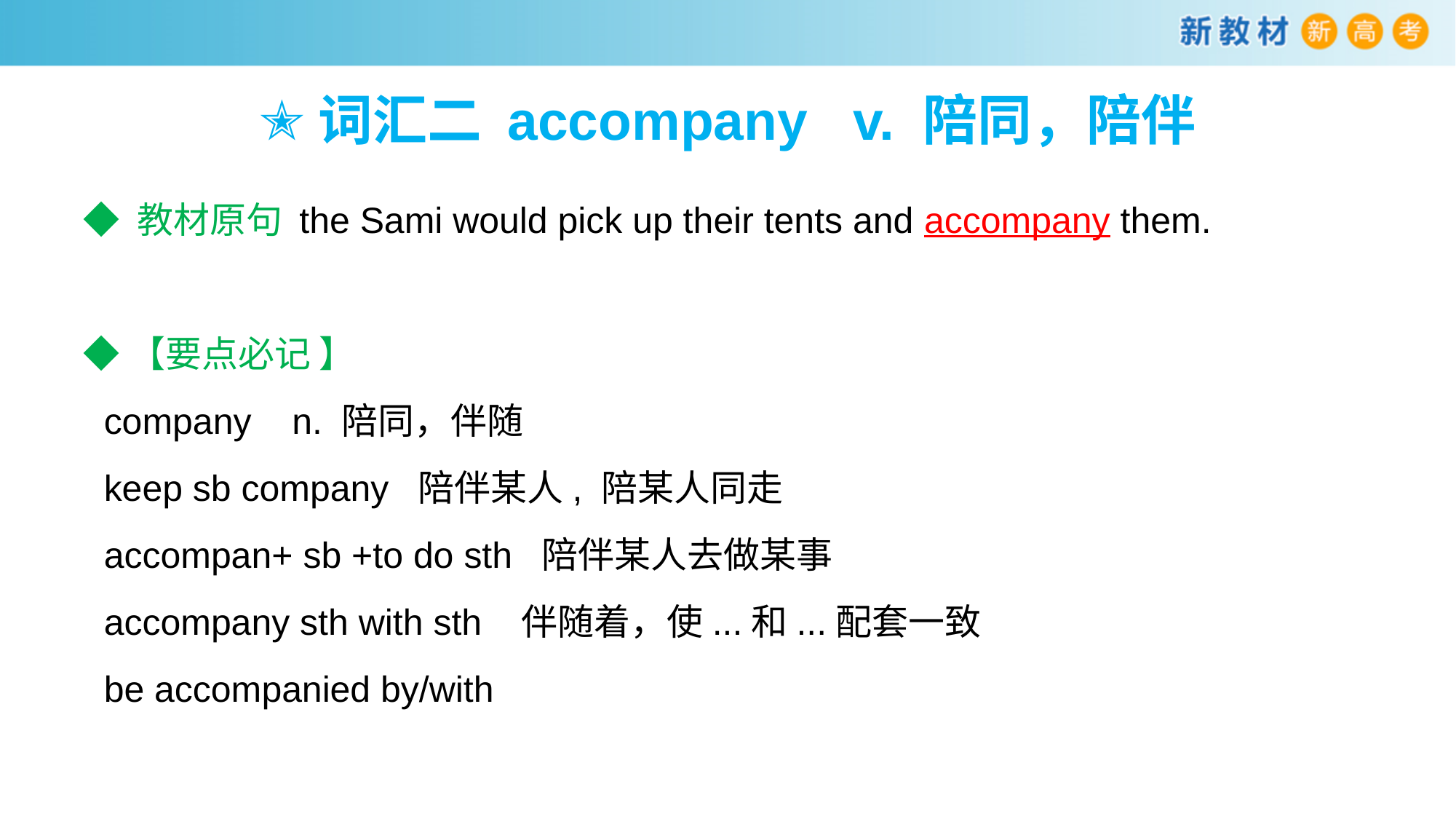

# ✭词汇二 accompany   v. 陪同，陪伴
◆ 教材原句 the Sami would pick up their tents and accompany them.

◆【要点必记 】
  company    n. 陪同，伴随
  keep sb company  陪伴某人, 陪某人同走
  accompan+ sb +to do sth  陪伴某人去做某事
  accompany sth with sth   伴随着，使...和...配套一致
  be accompanied by/with